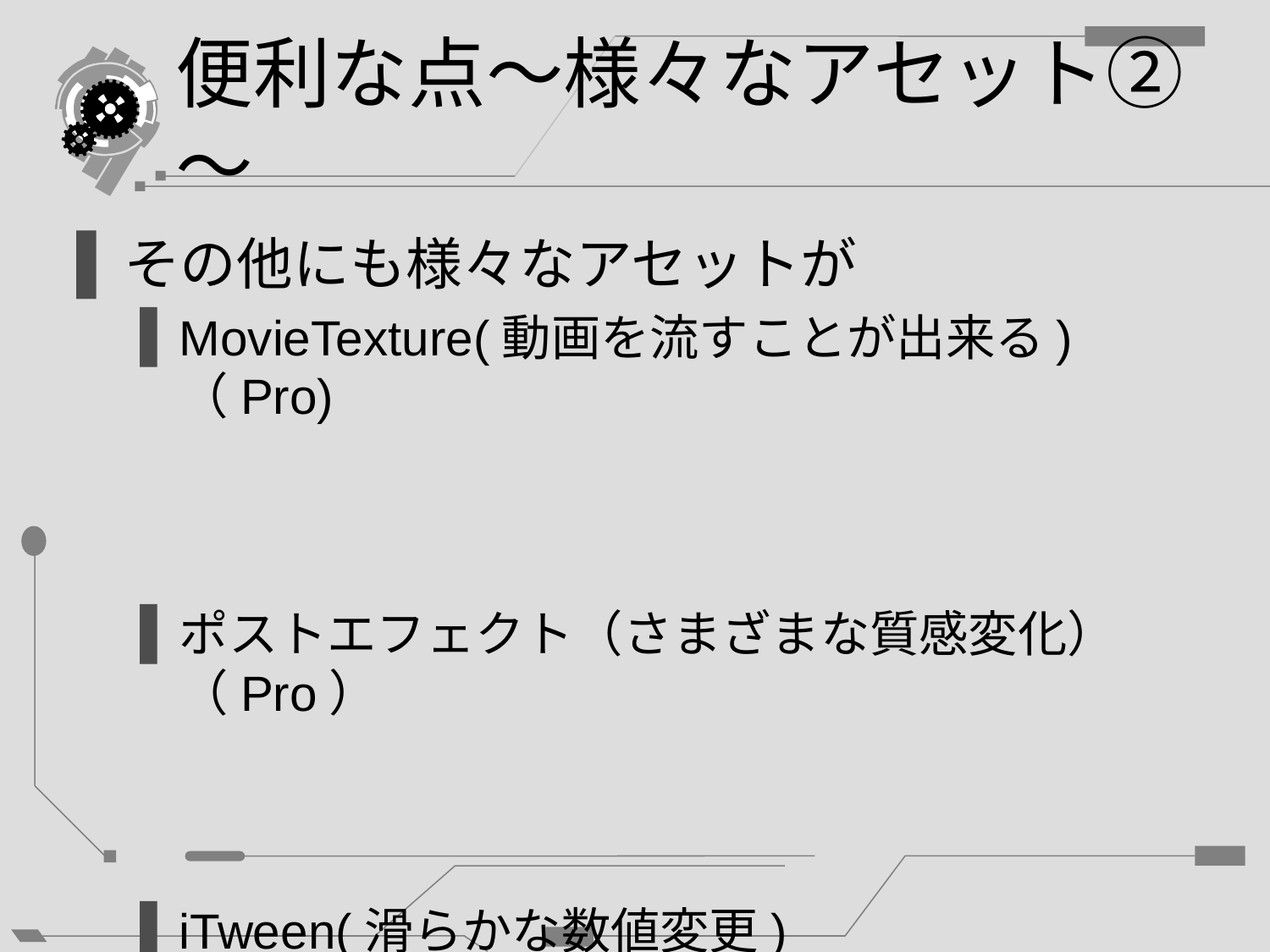

# 便利な点～様々なアセット②～

その他にも様々なアセットが
MovieTexture(動画を流すことが出来る)（Pro)

ポストエフェクト（さまざまな質感変化）（Pro）

iTween(滑らかな数値変更)